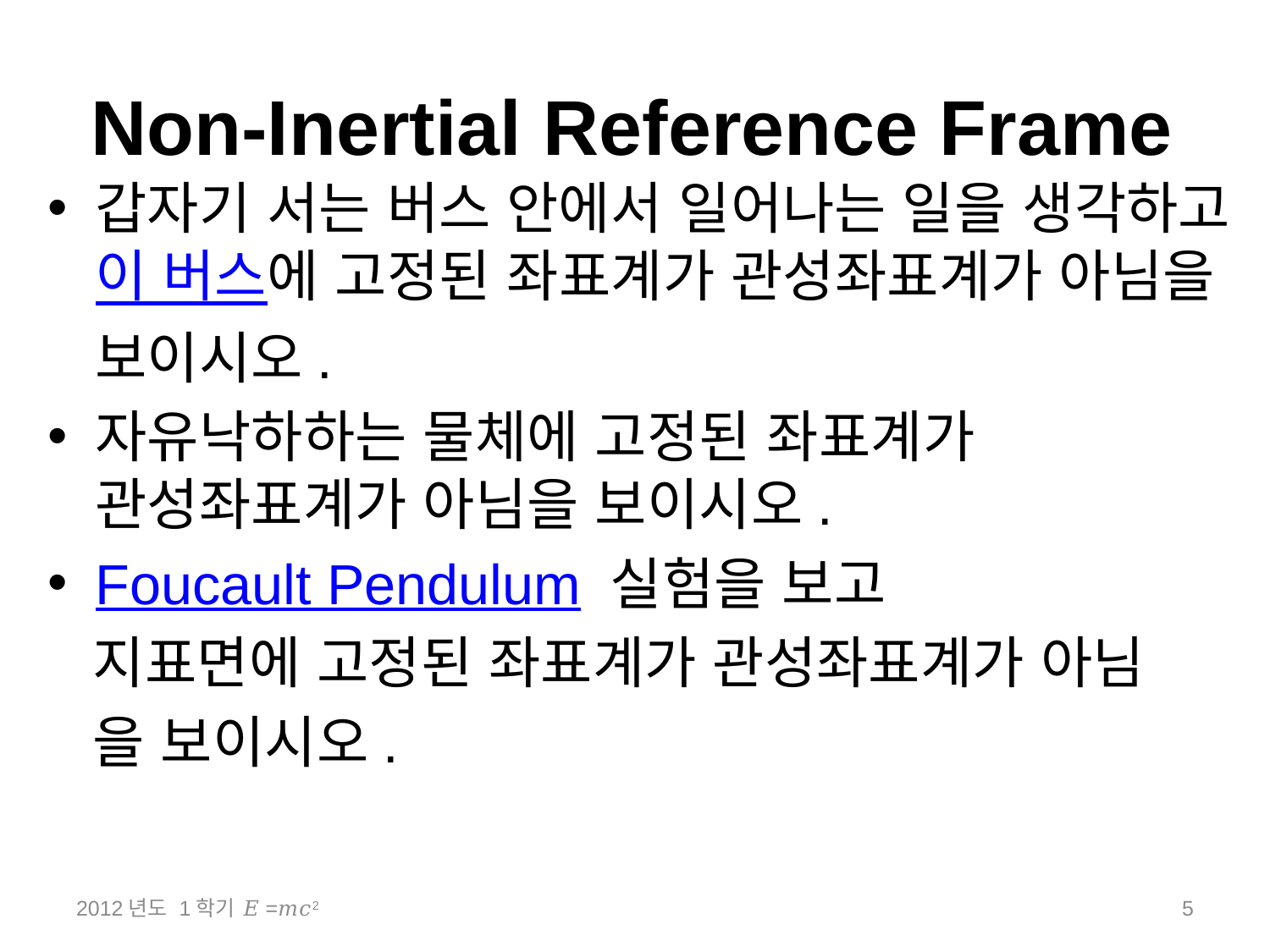

Non-Inertial Reference Frame
갑자기 서는 버스 안에서 일어나는 일을 생각하고 이 버스에 고정된 좌표계가 관성좌표계가 아님을 보이시오.
자유낙하하는 물체에 고정된 좌표계가 관성좌표계가 아님을 보이시오.
Foucault Pendulum 실험을 보고
  지표면에 고정된 좌표계가 관성좌표계가 아님
  을 보이시오.

2012년도 1학기 𝐸=𝑚𝑐2
5